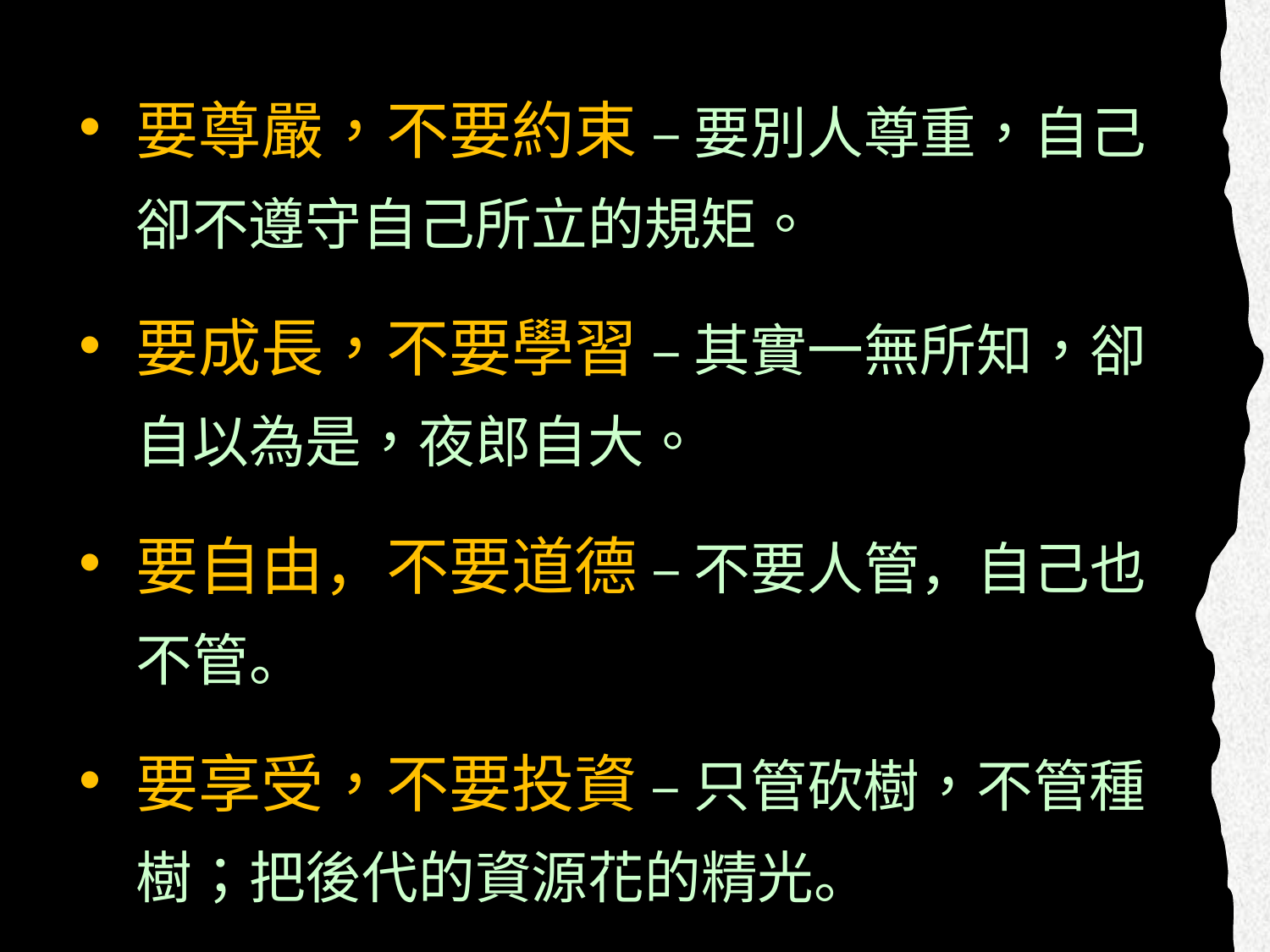

要尊嚴，不要約束 – 要別人尊重，自己卻不遵守自己所立的規矩。
要成長，不要學習 – 其實一無所知，卻自以為是，夜郎自大。
要自由，不要道德 – 不要人管，自己也不管。
要享受，不要投資 – 只管砍樹，不管種樹；把後代的資源花的精光。